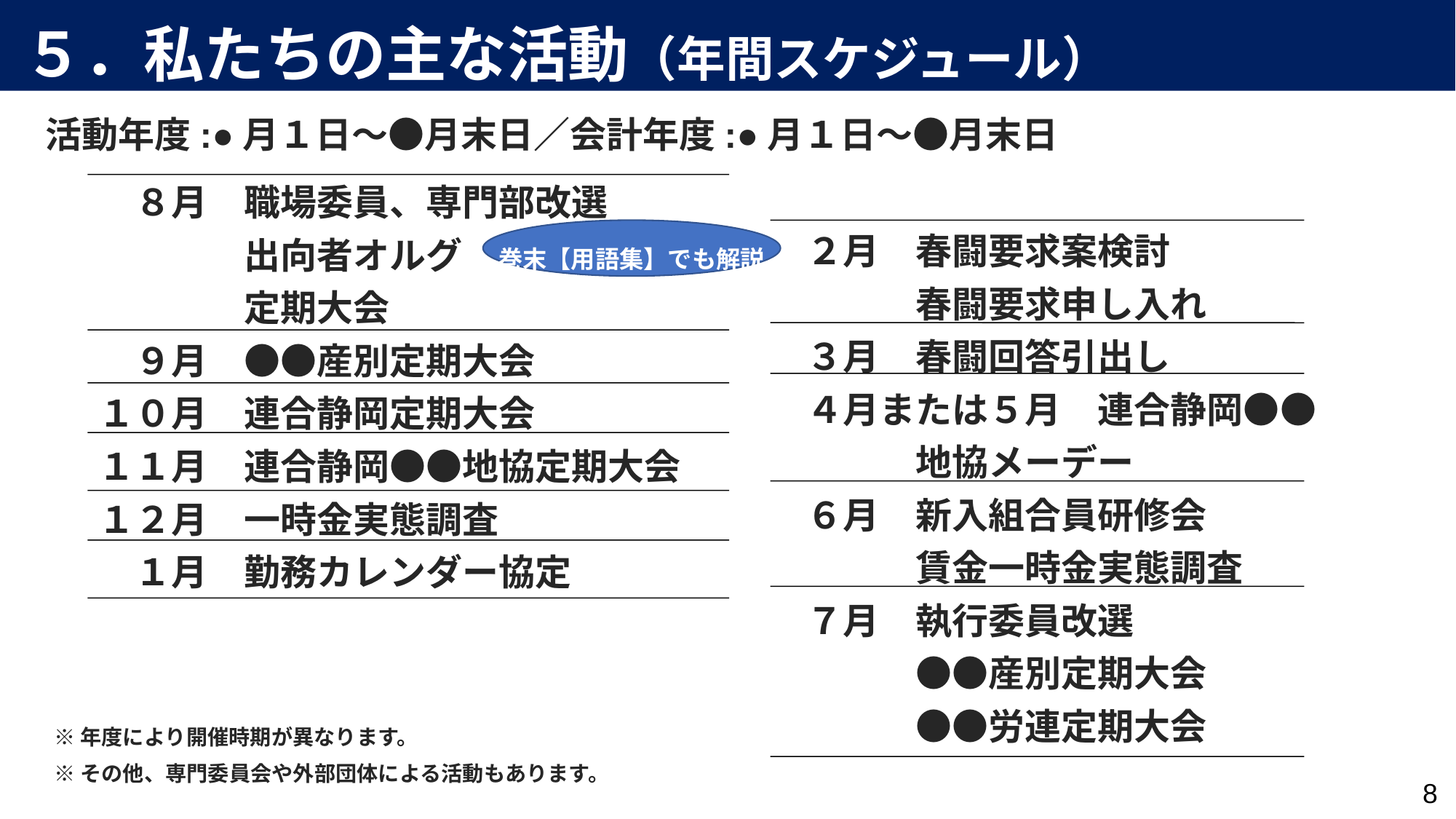

５．私たちの主な活動（年間スケジュール）
活動年度:●月１日～●月末日／会計年度:●月１日～●月末日
　８月　職場委員、専門部改選
　　　　出向者オルグ
　　　　定期大会
　９月　●●産別定期大会
１０月　連合静岡定期大会
１１月　連合静岡●●地協定期大会
１２月　一時金実態調査
　１月　勤務カレンダー協定

巻末【用語集】でも解説

　２月　春闘要求案検討
　　　　春闘要求申し入れ
　３月　春闘回答引出し
　４月または５月　連合静岡●●
　　　　地協メーデー
　６月　新入組合員研修会
　　　　賃金一時金実態調査
　７月　執行委員改選
　　　　●●産別定期大会
　　　　●●労連定期大会

※年度により開催時期が異なります。
※その他、専門委員会や外部団体による活動もあります。

8